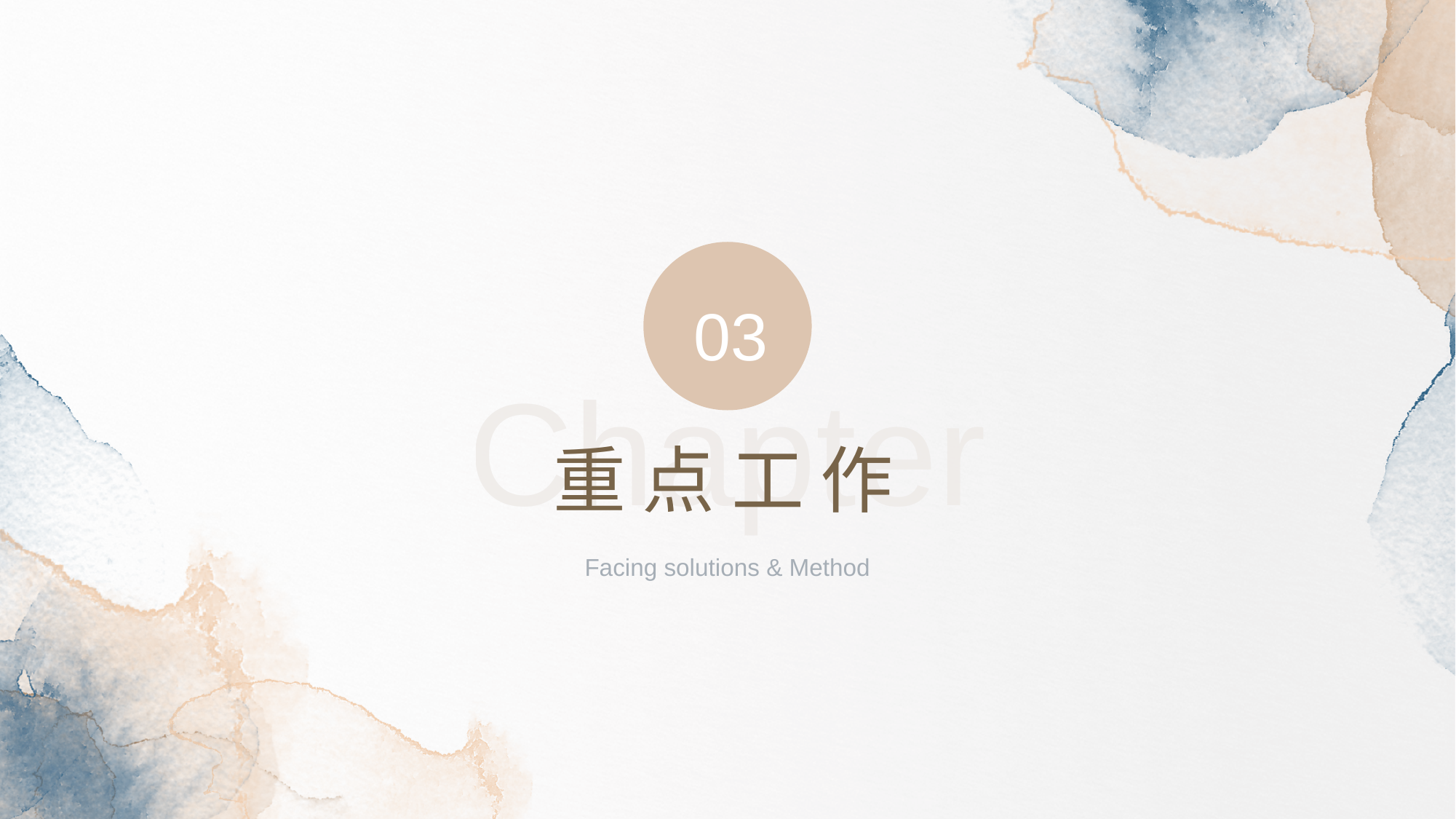

03
Chapter
重 点 工 作
Facing solutions & Method